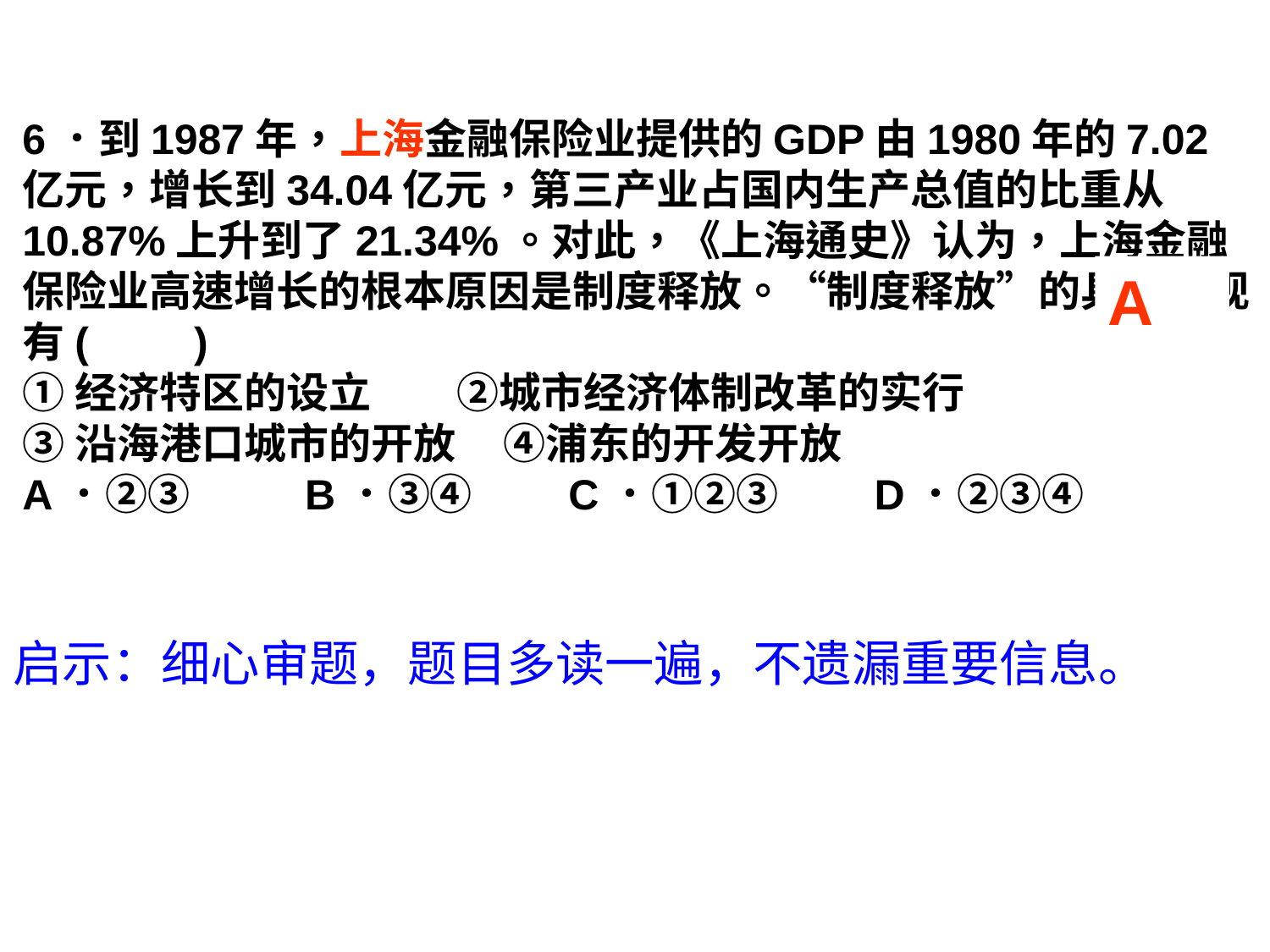

6．到1987年，上海金融保险业提供的GDP由1980年的7.02亿元，增长到34.04亿元，第三产业占国内生产总值的比重从10.87%上升到了21.34%。对此，《上海通史》认为，上海金融保险业高速增长的根本原因是制度释放。“制度释放”的具体表现有(　　)
①经济特区的设立         ②城市经济体制改革的实行
③沿海港口城市的开放     ④浦东的开发开放
A．②③           B．③④         C．①②③         D．②③④
A
启示：细心审题，题目多读一遍，不遗漏重要信息。